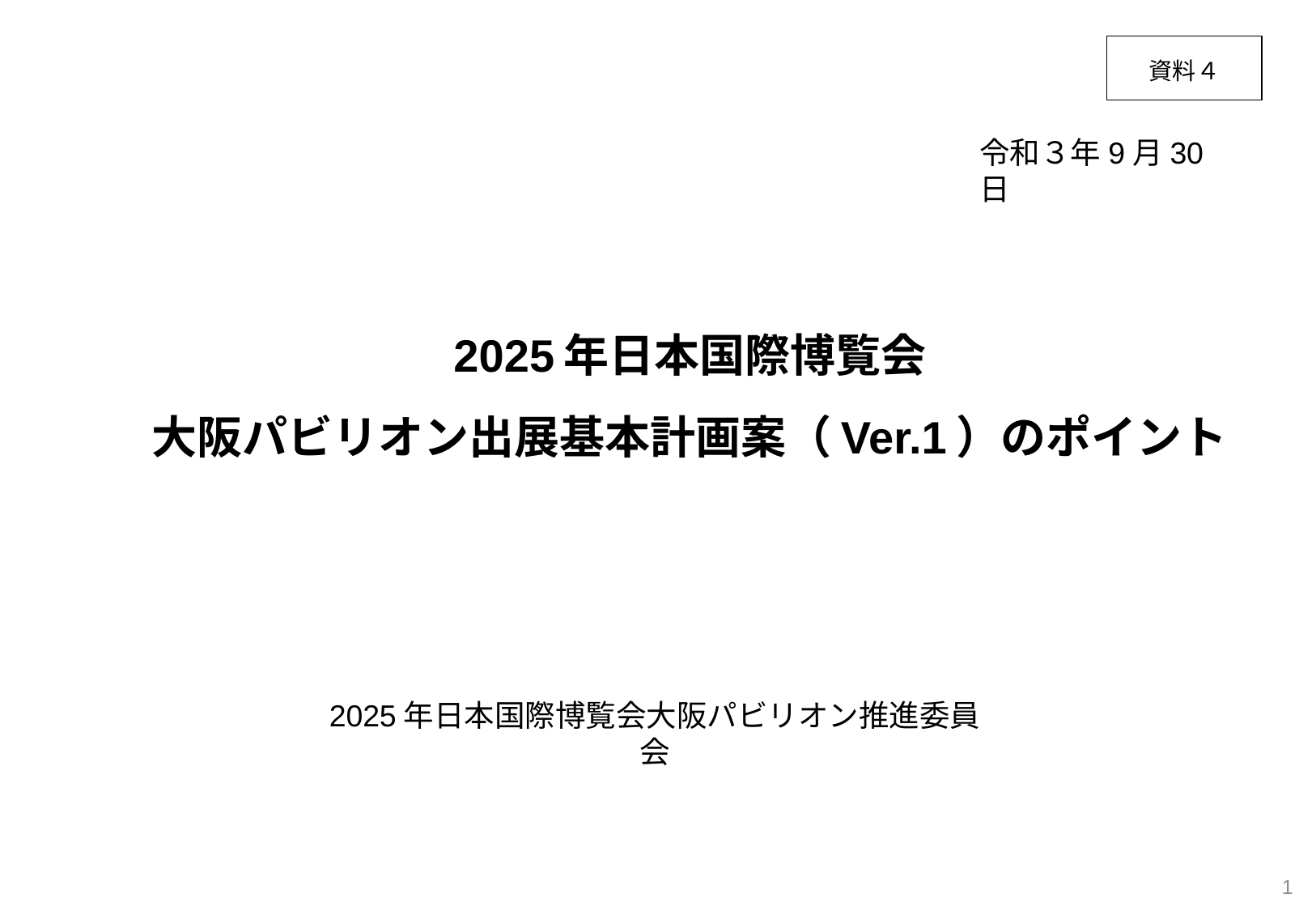

資料４
令和３年9月30日
2025年日本国際博覧会
大阪パビリオン出展基本計画案（Ver.1）のポイント
2025年日本国際博覧会大阪パビリオン推進委員会
1